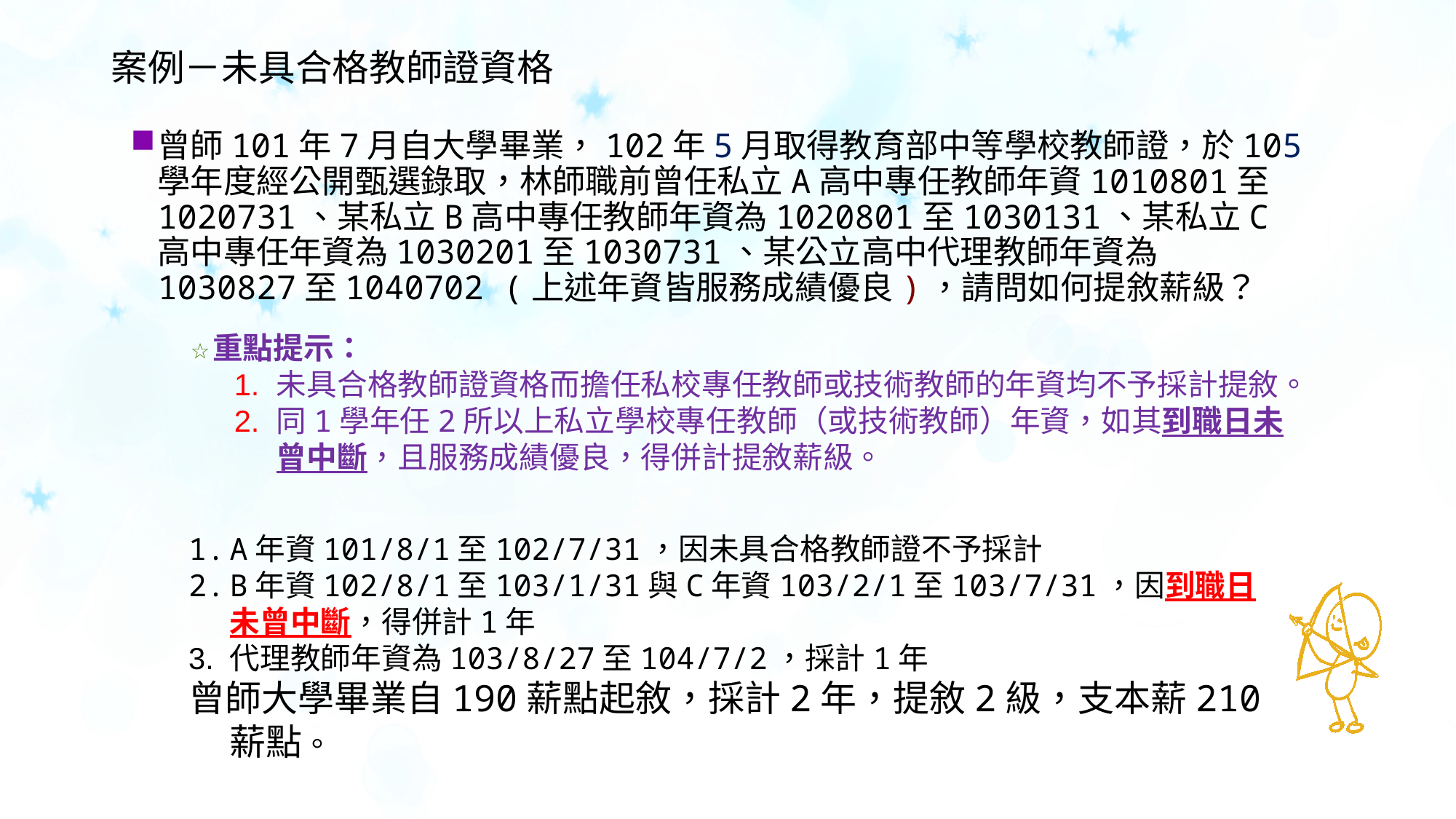

# 案例－未具合格教師證資格
曾師101年7月自大學畢業，102年5月取得教育部中等學校教師證，於105學年度經公開甄選錄取，林師職前曾任私立A高中專任教師年資1010801至1020731、某私立B高中專任教師年資為1020801至1030131、某私立C高中專任年資為1030201至1030731、某公立高中代理教師年資為1030827至1040702 (上述年資皆服務成績優良)，請問如何提敘薪級？

重點提示：
未具合格教師證資格而擔任私校專任教師或技術教師的年資均不予採計提敘。
同1學年任2所以上私立學校專任教師（或技術教師）年資，如其到職日未曾中斷，且服務成績優良，得併計提敘薪級。
A年資101/8/1至102/7/31，因未具合格教師證不予採計
B年資102/8/1至103/1/31與C年資103/2/1至103/7/31，因到職日未曾中斷，得併計1年
代理教師年資為103/8/27至104/7/2，採計1年
曾師大學畢業自190薪點起敘，採計2年，提敘2級，支本薪210薪點。